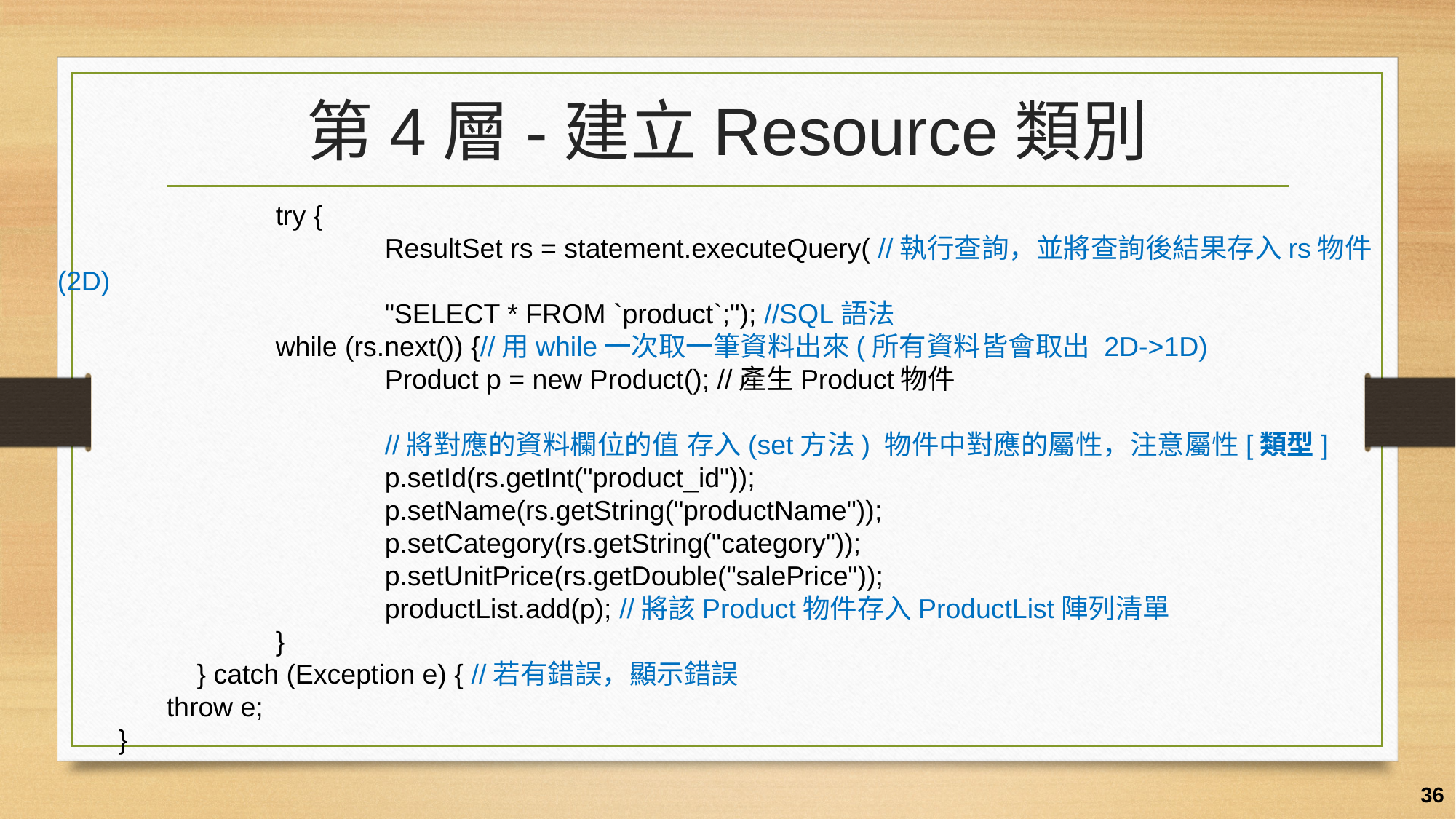

# 第4層-建立Resource類別
		try {
    			ResultSet rs = statement.executeQuery( //執行查詢，並將查詢後結果存入rs物件(2D)
                    		"SELECT * FROM `product`;"); //SQL語法
		while (rs.next()) {//用while一次取一筆資料出來(所有資料皆會取出 2D->1D)
    			Product p = new Product(); //產生Product物件

			//將對應的資料欄位的值 存入(set方法) 物件中對應的屬性，注意屬性[類型]
    			p.setId(rs.getInt("product_id"));
	    		p.setName(rs.getString("productName"));
	    		p.setCategory(rs.getString("category"));
	    		p.setUnitPrice(rs.getDouble("salePrice"));
	    		productList.add(p); //將該Product物件存入ProductList陣列清單
		}
	    } catch (Exception e) { //若有錯誤，顯示錯誤
        	throw e;
        }
36